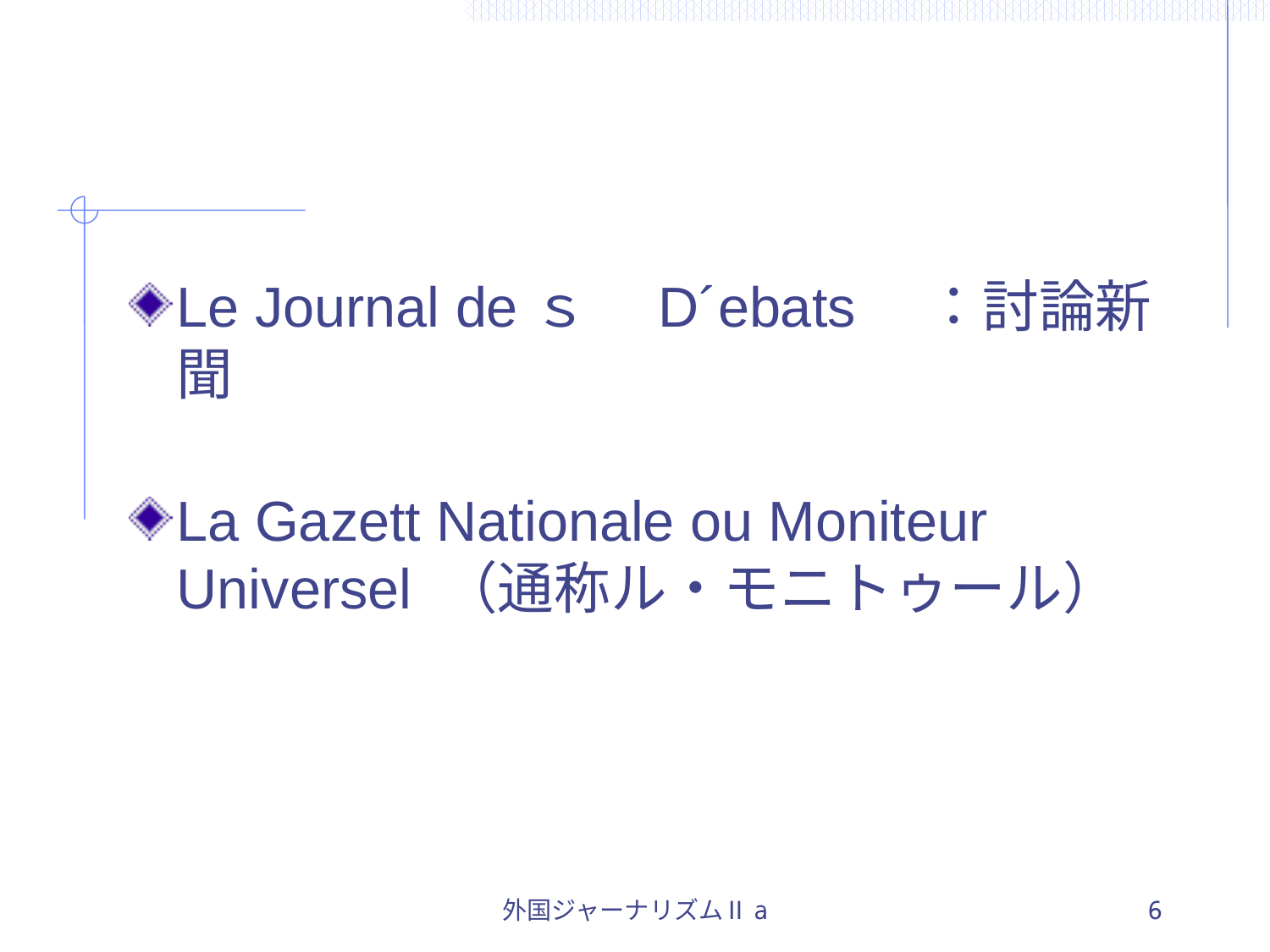

#
Le Journal deｓ　D´ebats　：討論新聞
La Gazett Nationale ou Moniteur Universel （通称ル・モニトゥール）
外国ジャーナリズムⅡa
6